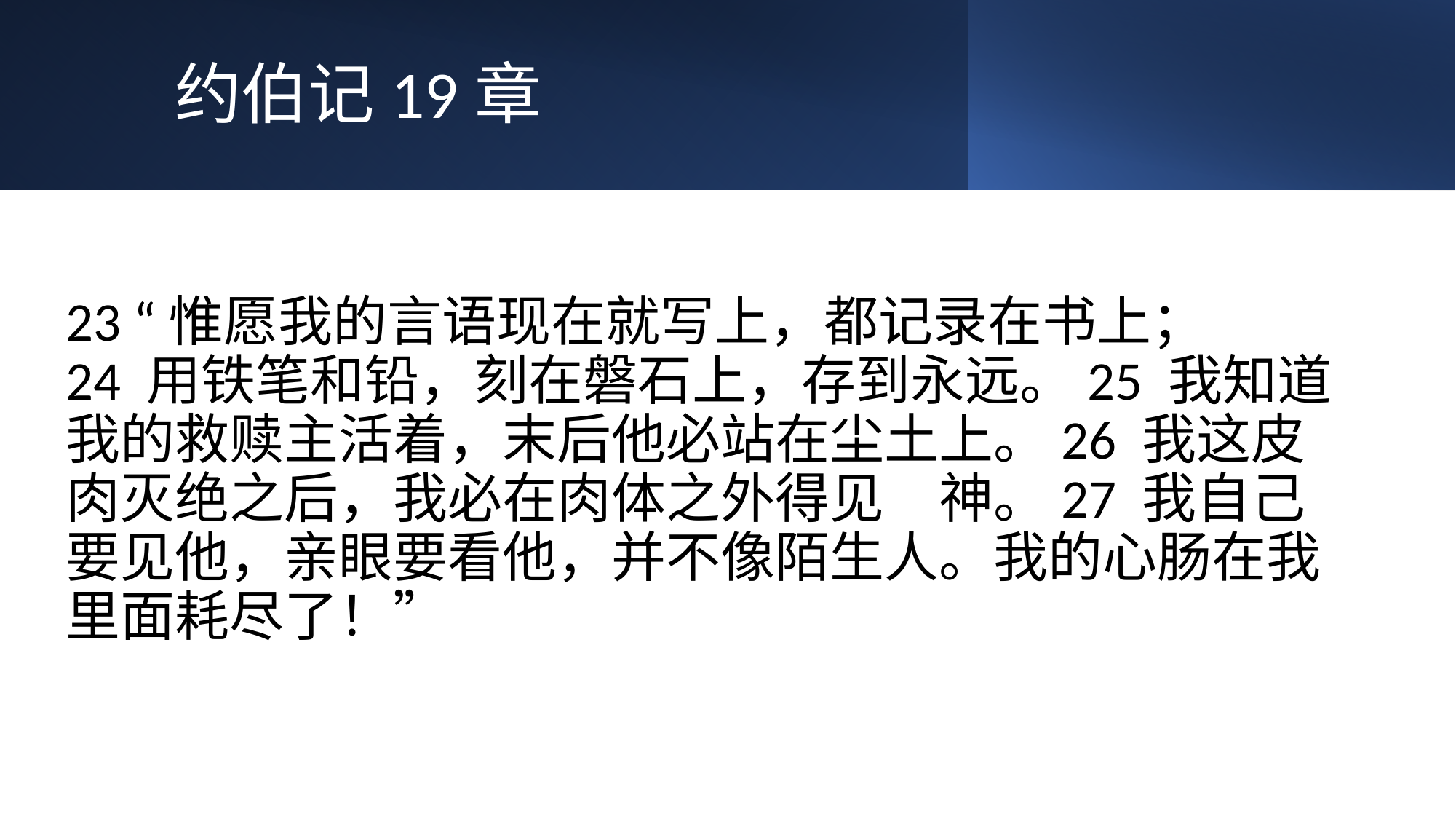

# 约伯记19章
23 “惟愿我的言语现在就写上，都记录在书上；24 用铁笔和铅，刻在磐石上，存到永远。25 我知道我的救赎主活着，末后他必站在尘土上。26 我这皮肉灭绝之后，我必在肉体之外得见　神。27 我自己要见他，亲眼要看他，并不像陌生人。我的心肠在我里面耗尽了！”